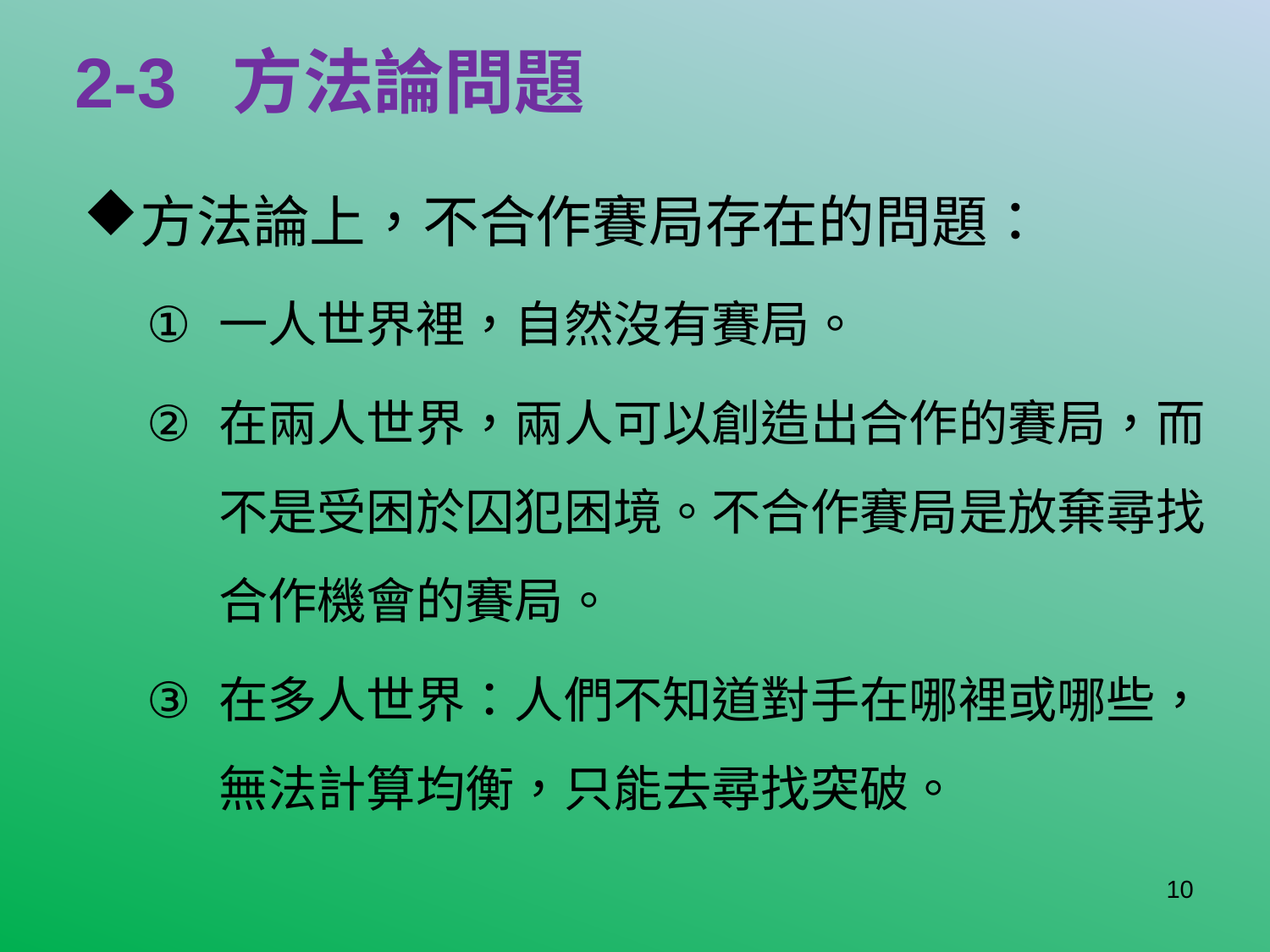

# 2-3  方法論問題
方法論上，不合作賽局存在的問題：
一人世界裡，自然沒有賽局。
在兩人世界，兩人可以創造出合作的賽局，而不是受困於囚犯困境。不合作賽局是放棄尋找合作機會的賽局。
在多人世界：人們不知道對手在哪裡或哪些，無法計算均衡，只能去尋找突破。
10